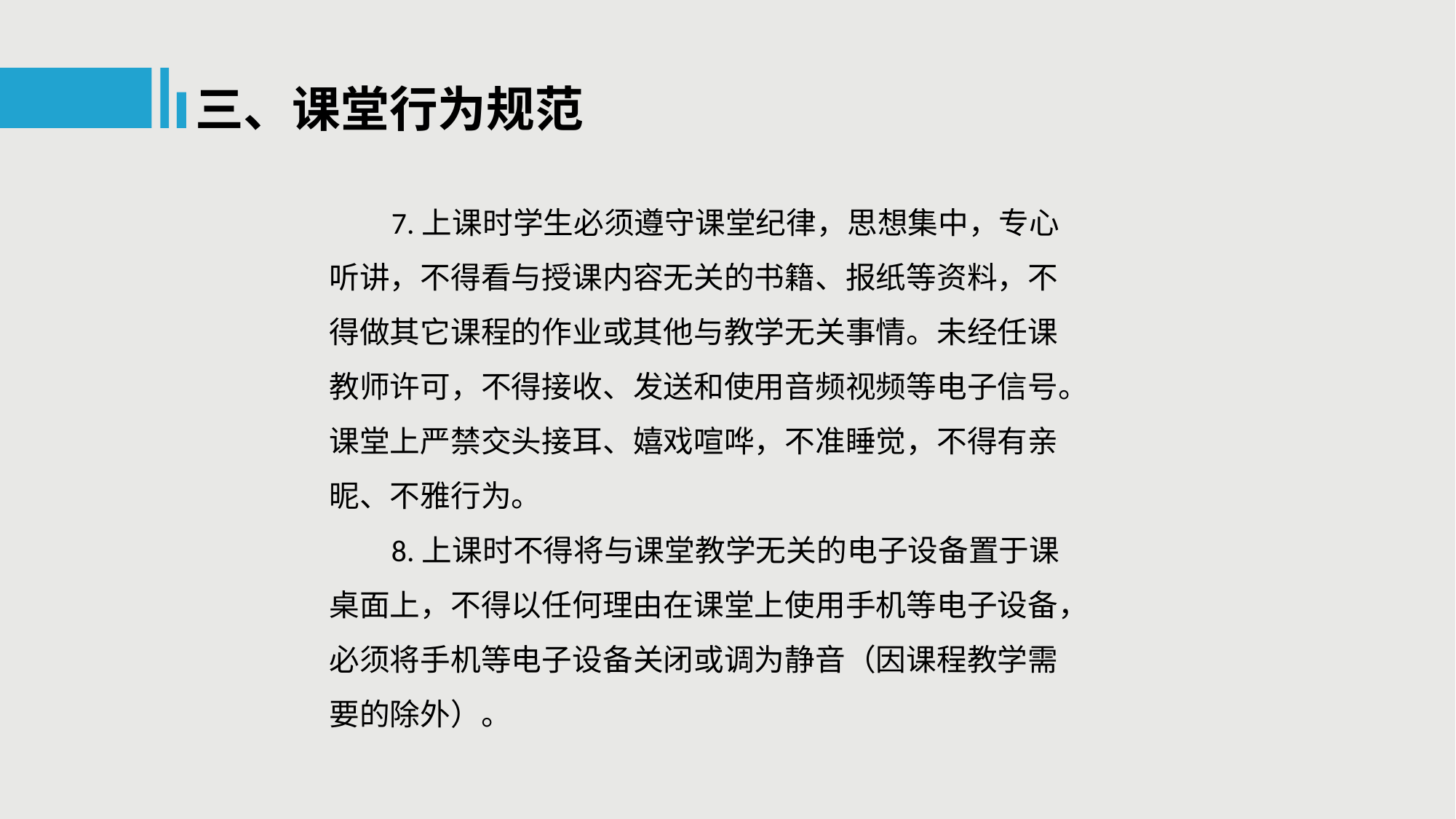

三、课堂行为规范

         7.上课时学生必须遵守课堂纪律，思想集中，专心听讲，不得看与授课内容无关的书籍、报纸等资料，不得做其它课程的作业或其他与教学无关事情。未经任课教师许可，不得接收、发送和使用音频视频等电子信号。课堂上严禁交头接耳、嬉戏喧哗，不准睡觉，不得有亲昵、不雅行为。
         8.上课时不得将与课堂教学无关的电子设备置于课桌面上，不得以任何理由在课堂上使用手机等电子设备，必须将手机等电子设备关闭或调为静音（因课程教学需要的除外）。